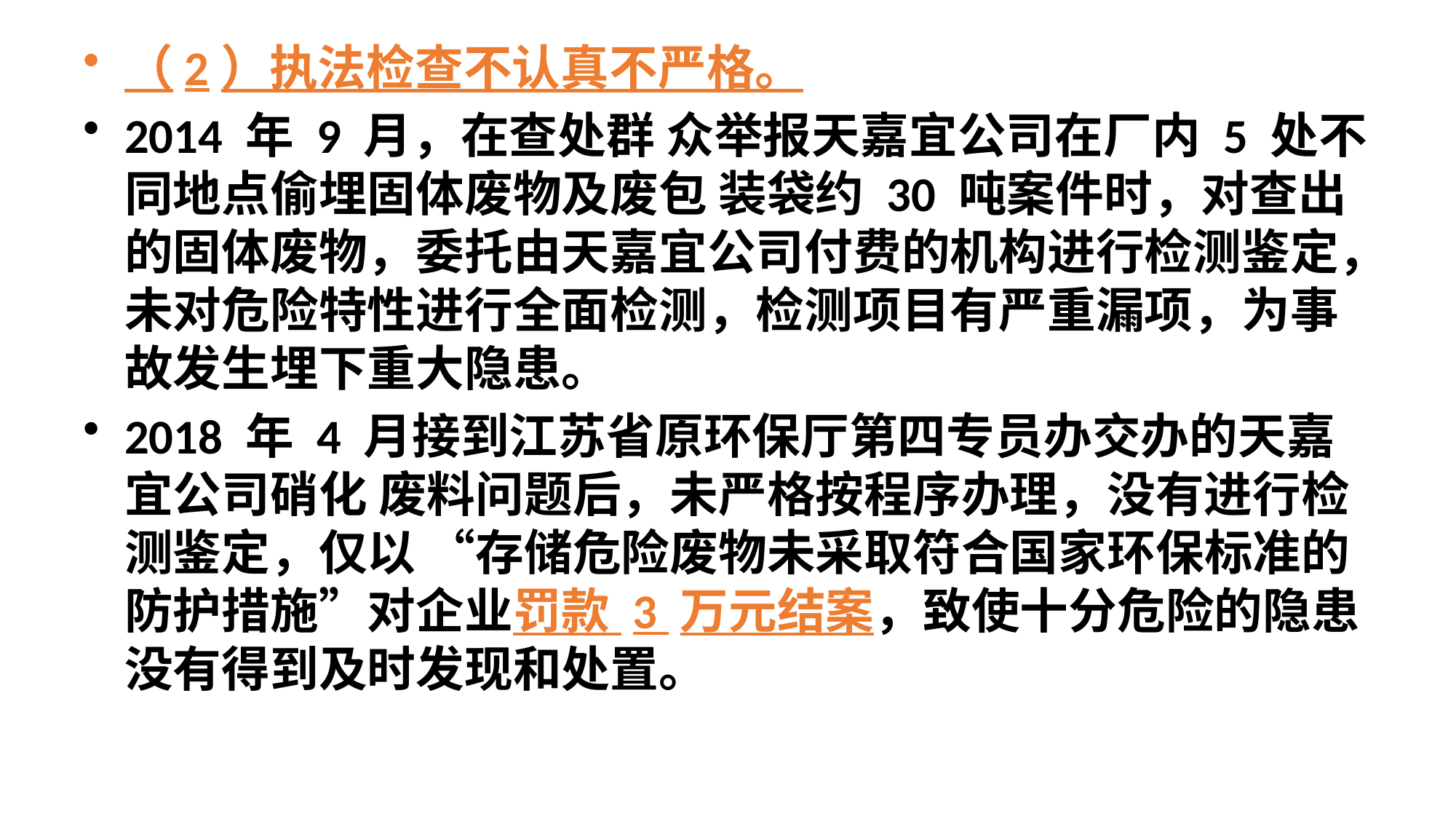

（2）执法检查不认真不严格。
2014 年 9 月，在查处群 众举报天嘉宜公司在厂内 5 处不同地点偷埋固体废物及废包 装袋约 30 吨案件时，对查出的固体废物，委托由天嘉宜公司付费的机构进行检测鉴定，未对危险特性进行全面检测，检测项目有严重漏项，为事故发生埋下重大隐患。
2018 年 4 月接到江苏省原环保厅第四专员办交办的天嘉宜公司硝化 废料问题后，未严格按程序办理，没有进行检测鉴定，仅以 “存储危险废物未采取符合国家环保标准的防护措施”对企业罚款 3 万元结案，致使十分危险的隐患没有得到及时发现和处置。
63